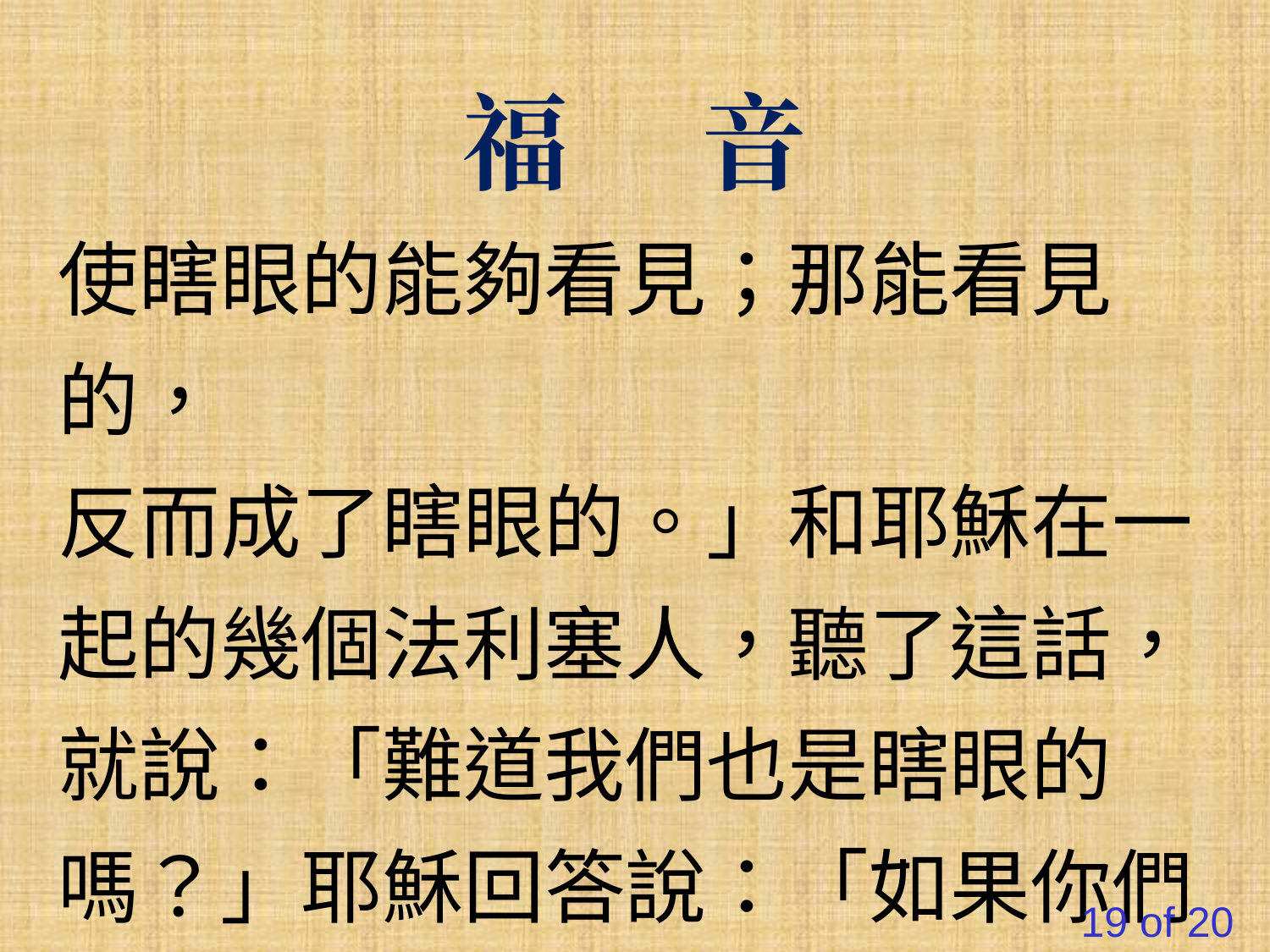

福     音
使瞎眼的能夠看見；那能看見的，
反而成了瞎眼的。」和耶穌在一起的幾個法利塞人，聽了這話，就說：「難道我們也是瞎眼的嗎？」耶穌回答說：「如果你們是瞎眼的，就沒有罪了；
19 of 20